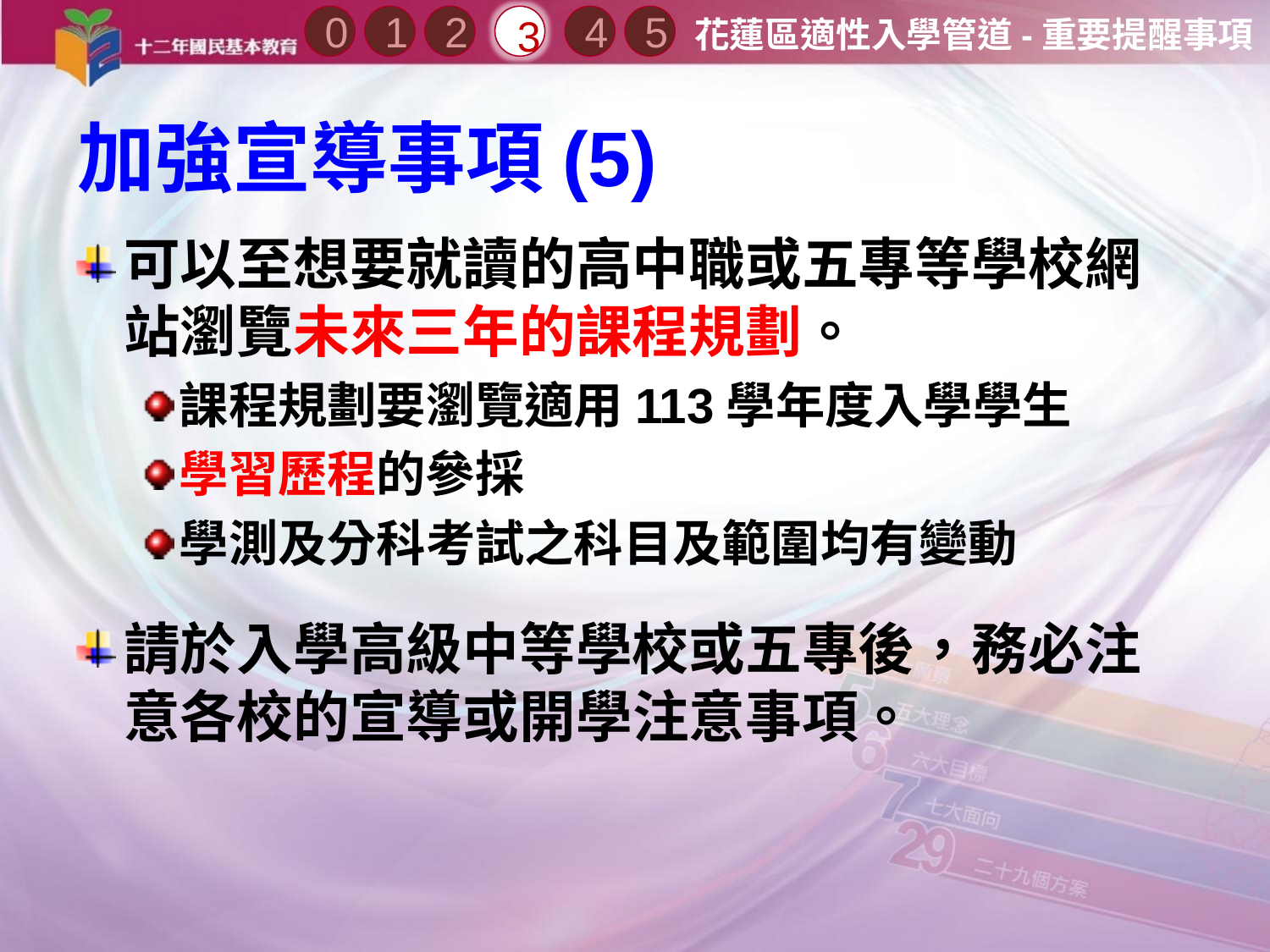

0
2
3
1
4
5
花蓮區適性入學管道-重要提醒事項
# 加強宣導事項(5)
可以至想要就讀的高中職或五專等學校網站瀏覽未來三年的課程規劃。
課程規劃要瀏覽適用113學年度入學學生
學習歷程的參採
學測及分科考試之科目及範圍均有變動
請於入學高級中等學校或五專後，務必注意各校的宣導或開學注意事項。